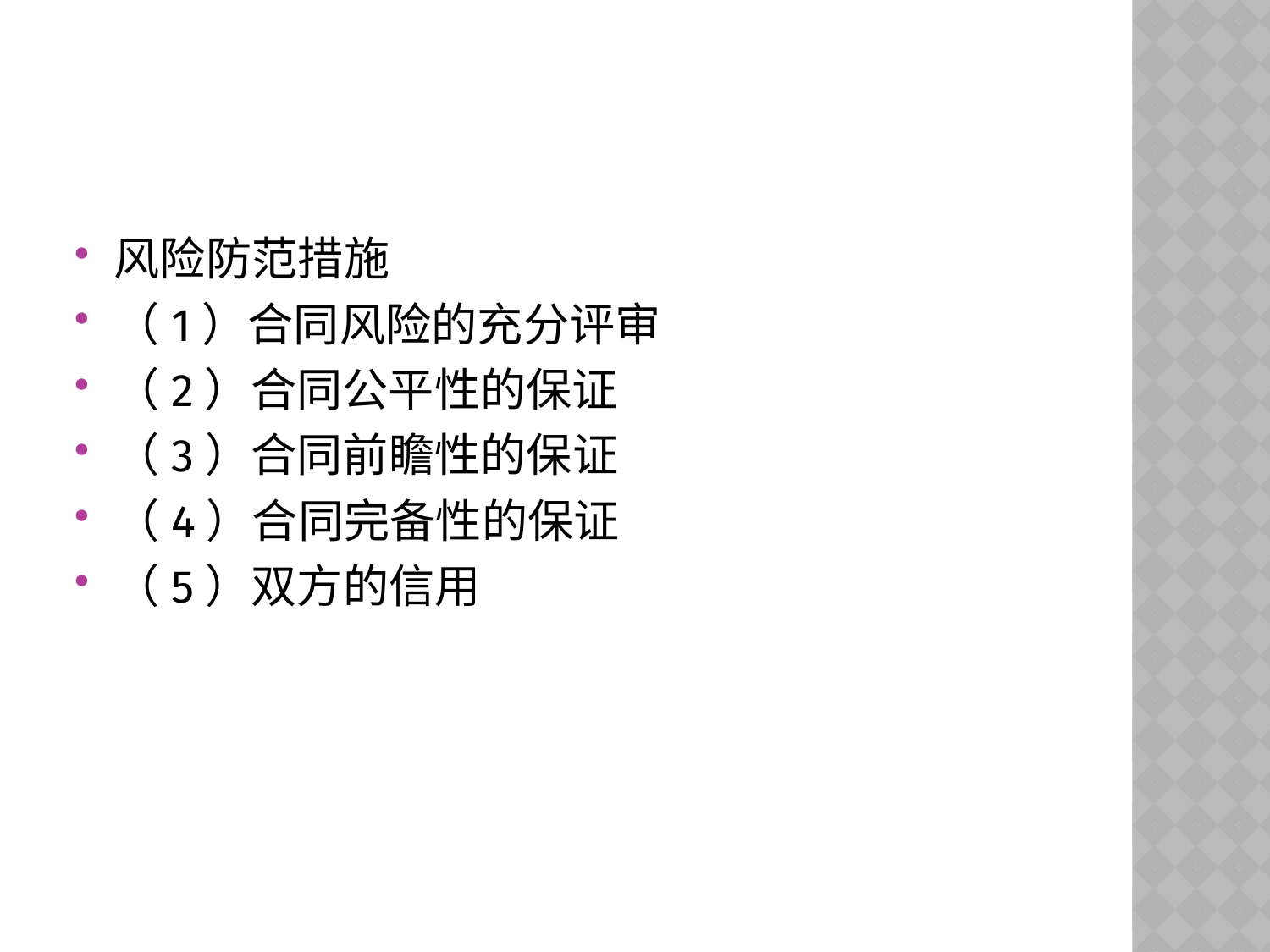

#
风险防范措施
（1）合同风险的充分评审
（2）合同公平性的保证
（3）合同前瞻性的保证
（4）合同完备性的保证
（5）双方的信用